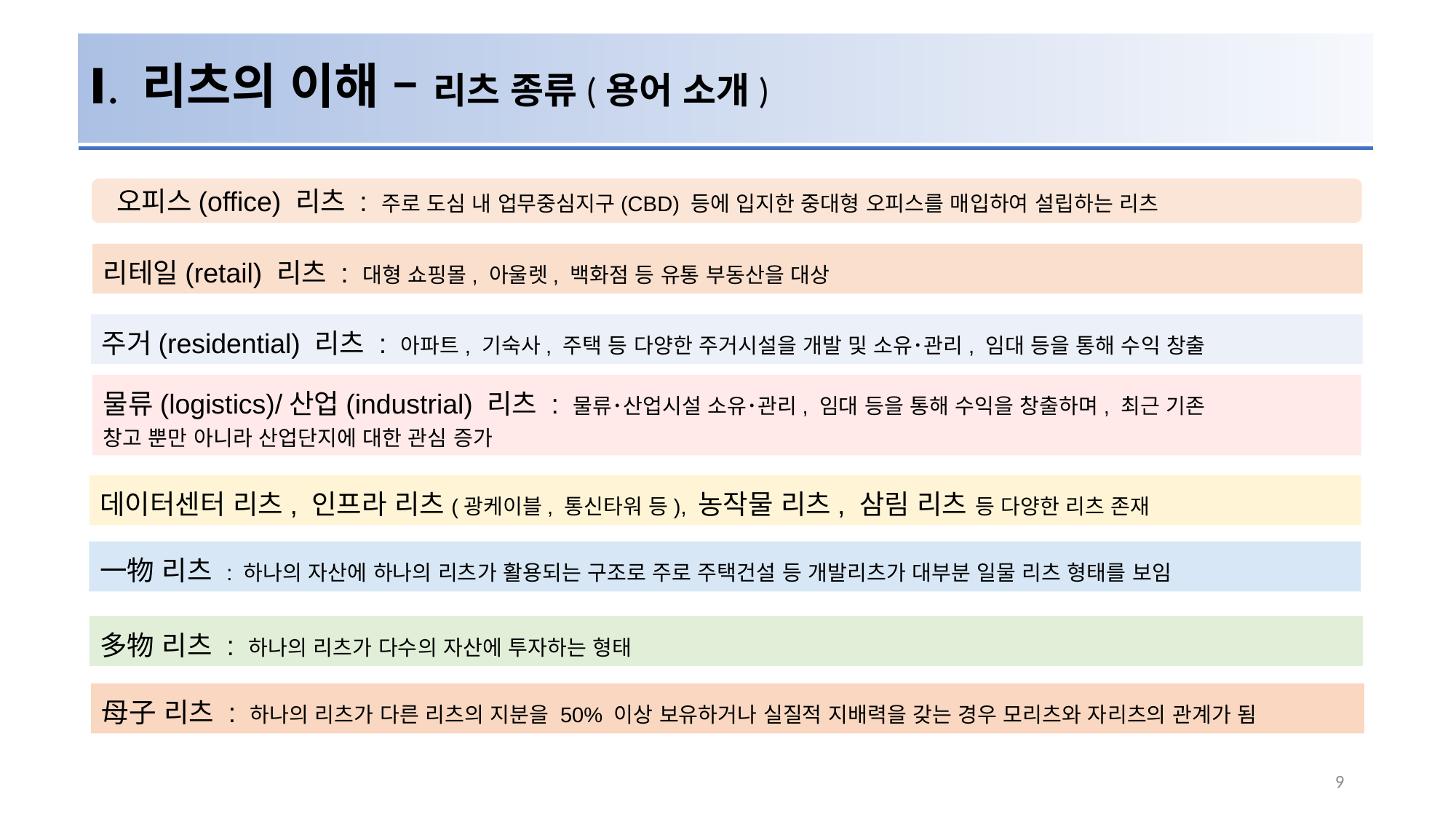

# Ⅰ. 리츠의 이해 – 리츠 종류(용어 소개)
 오피스(office) 리츠 : 주로 도심 내 업무중심지구(CBD) 등에 입지한 중대형 오피스를 매입하여 설립하는 리츠
리테일(retail) 리츠 : 대형 쇼핑몰, 아울렛, 백화점 등 유통 부동산을 대상
주거(residential) 리츠 : 아파트, 기숙사, 주택 등 다양한 주거시설을 개발 및 소유･관리, 임대 등을 통해 수익 창출
물류(logistics)/산업(industrial) 리츠 : 물류･산업시설 소유･관리, 임대 등을 통해 수익을 창출하며, 최근 기존
창고 뿐만 아니라 산업단지에 대한 관심 증가
데이터센터 리츠, 인프라 리츠(광케이블, 통신타워 등), 농작물 리츠, 삼림 리츠 등 다양한 리츠 존재
一物 리츠 : 하나의 자산에 하나의 리츠가 활용되는 구조로 주로 주택건설 등 개발리츠가 대부분 일물 리츠 형태를 보임
多物 리츠 : 하나의 리츠가 다수의 자산에 투자하는 형태
母子 리츠 : 하나의 리츠가 다른 리츠의 지분을 50% 이상 보유하거나 실질적 지배력을 갖는 경우 모리츠와 자리츠의 관계가 됨
9